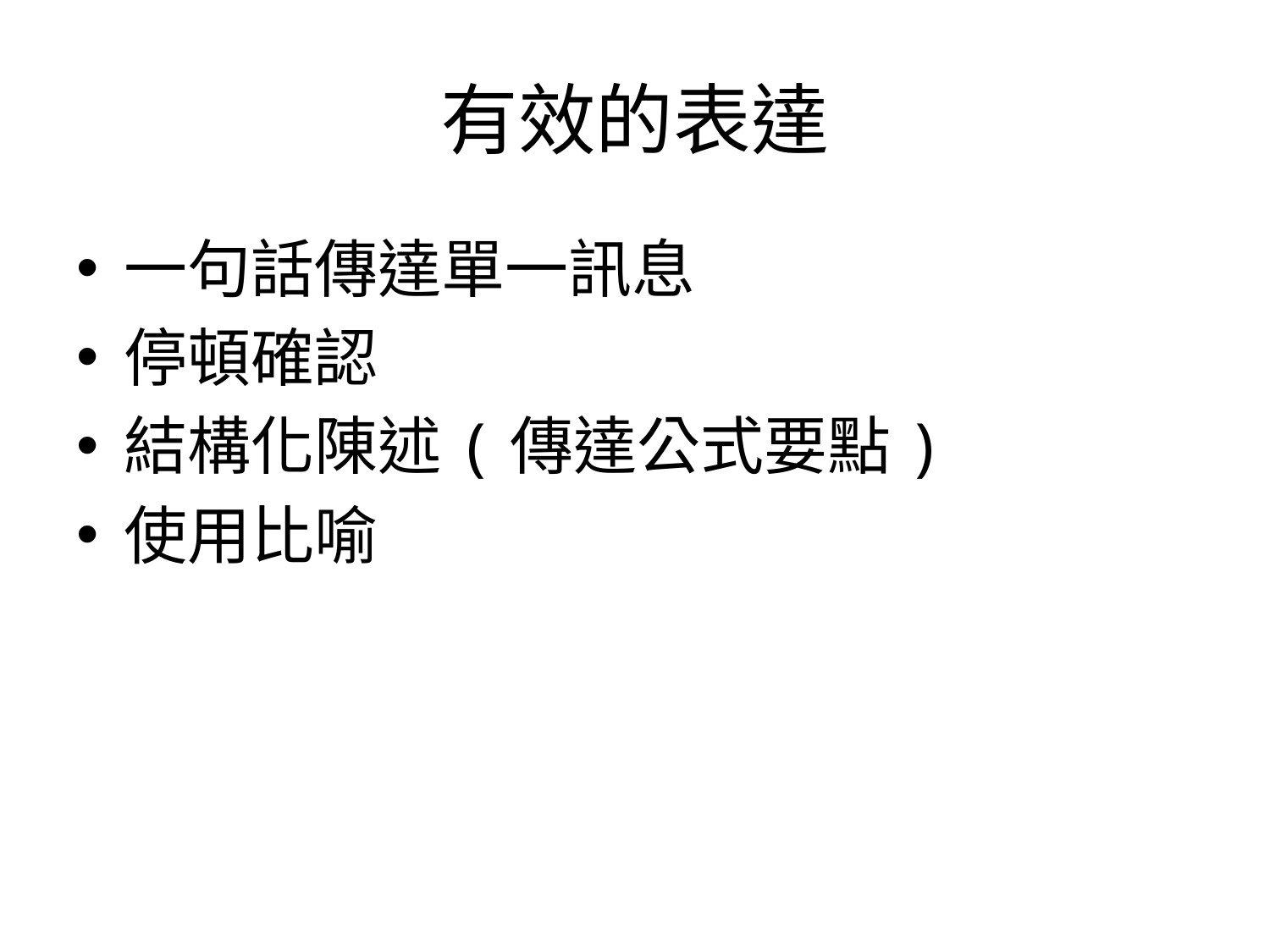

# 有效的表達
一句話傳達單一訊息
停頓確認
結構化陳述(傳達公式要點)
使用比喻